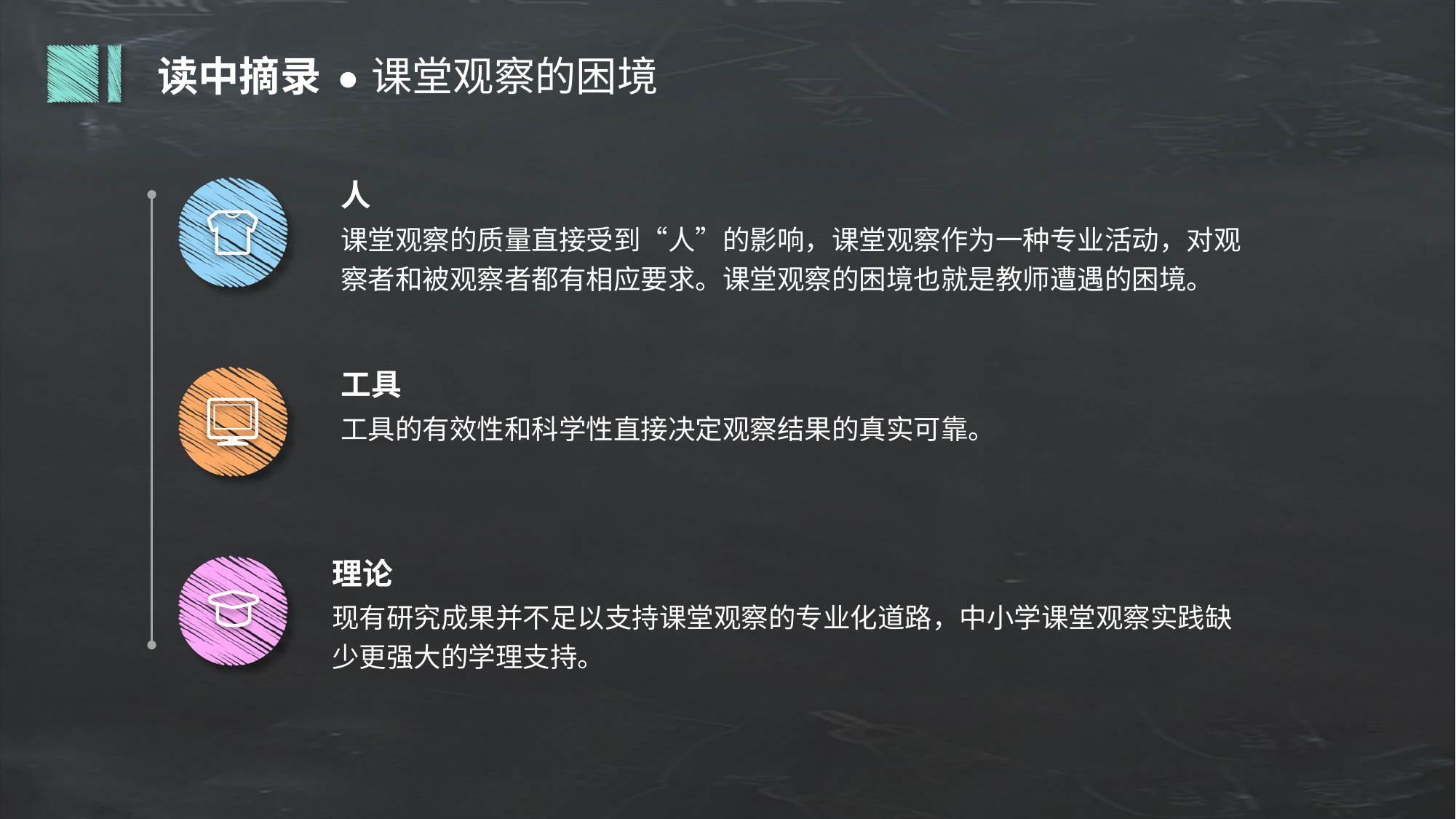

读中摘录
课堂观察的困境

人
课堂观察的质量直接受到“人”的影响，课堂观察作为一种专业活动，对观察者和被观察者都有相应要求。课堂观察的困境也就是教师遭遇的困境。

工具
工具的有效性和科学性直接决定观察结果的真实可靠。

理论
现有研究成果并不足以支持课堂观察的专业化道路，中小学课堂观察实践缺少更强大的学理支持。